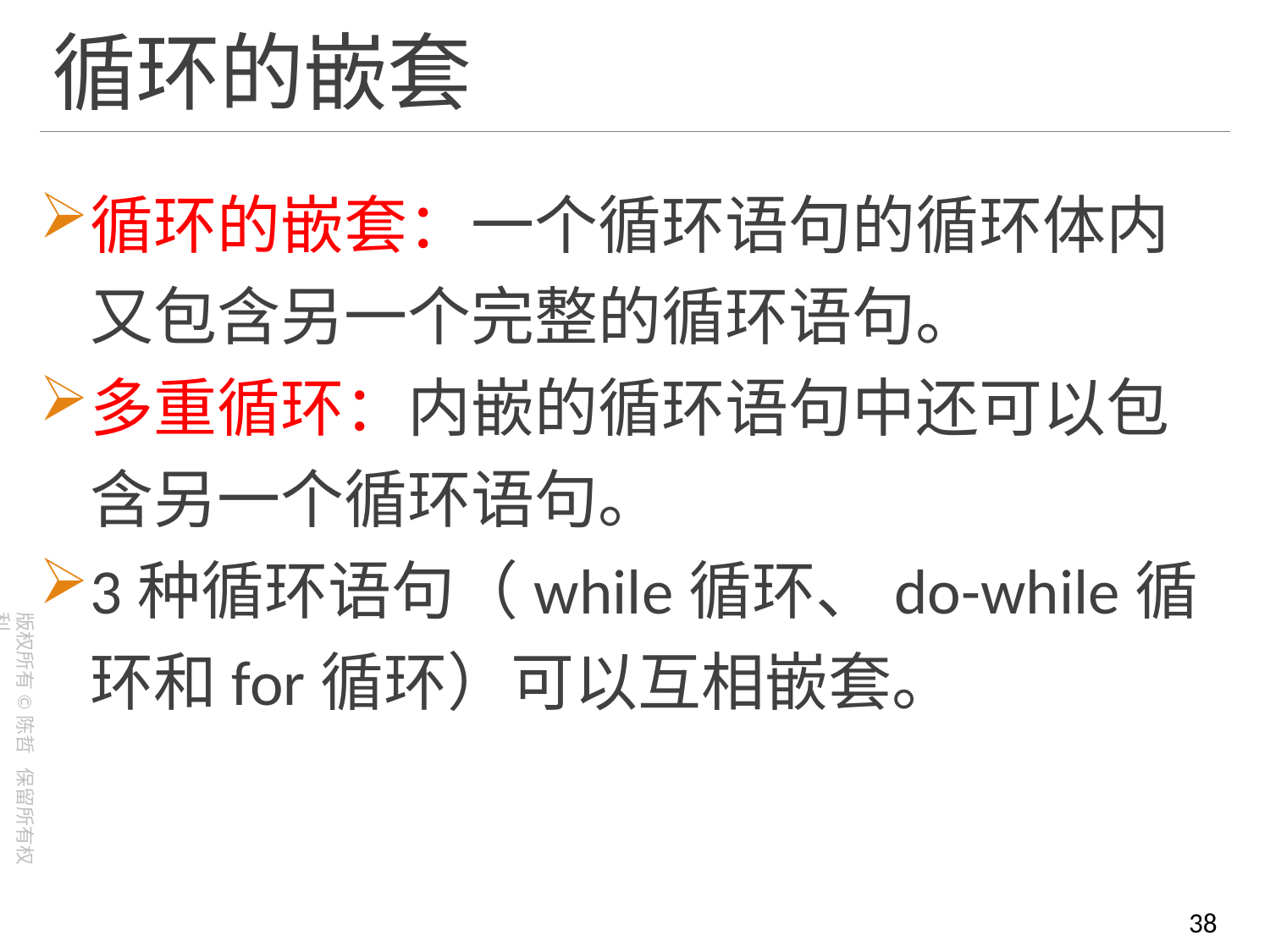

# 循环的嵌套
循环的嵌套：一个循环语句的循环体内又包含另一个完整的循环语句。
多重循环：内嵌的循环语句中还可以包含另一个循环语句。
3种循环语句（while循环、do-while循环和for循环）可以互相嵌套。

38